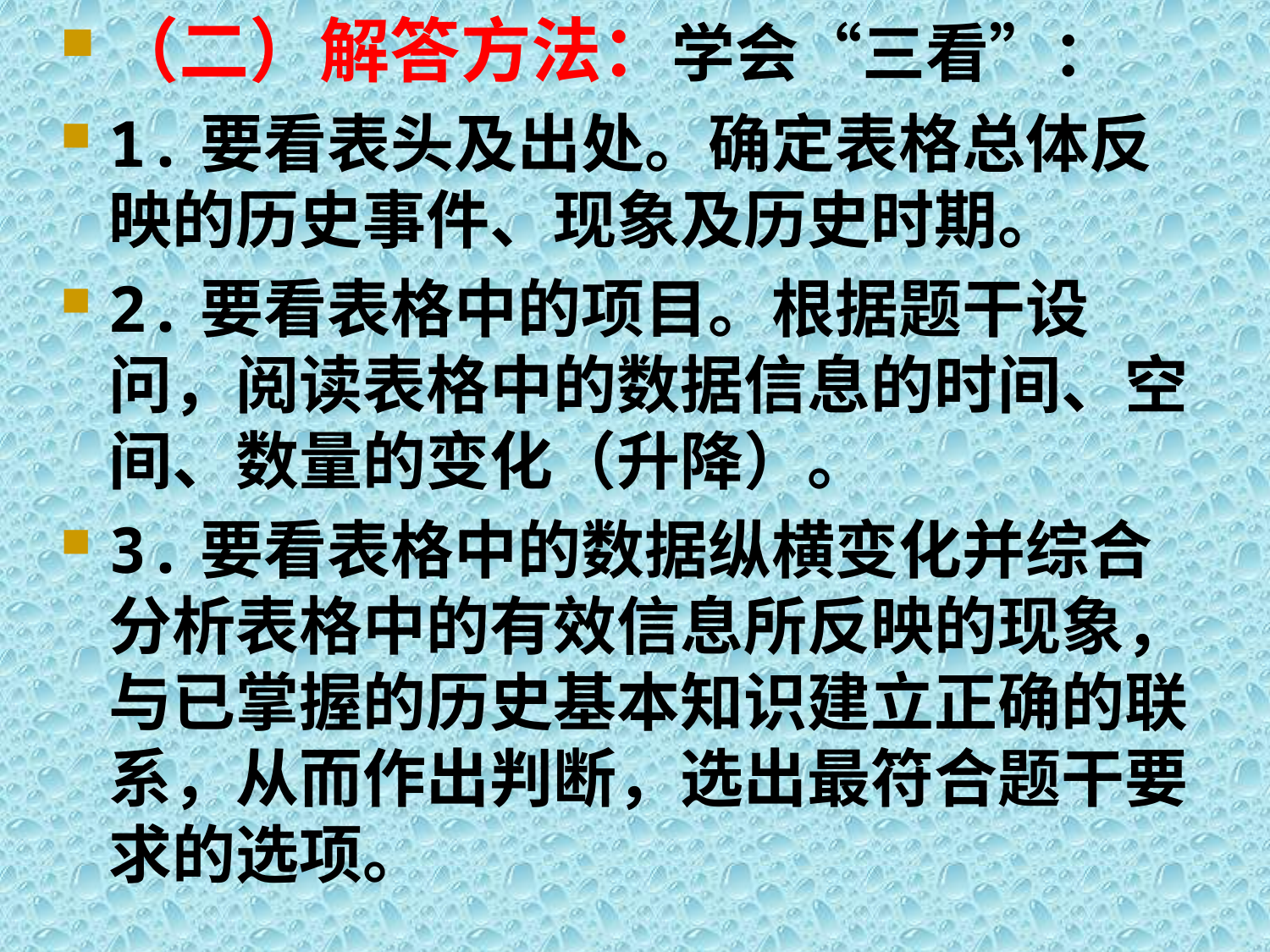

（二）解答方法：学会“三看”：
1.要看表头及出处。确定表格总体反映的历史事件、现象及历史时期。
2.要看表格中的项目。根据题干设问，阅读表格中的数据信息的时间、空间、数量的变化（升降）。
3.要看表格中的数据纵横变化并综合分析表格中的有效信息所反映的现象，与已掌握的历史基本知识建立正确的联系，从而作出判断，选出最符合题干要求的选项。